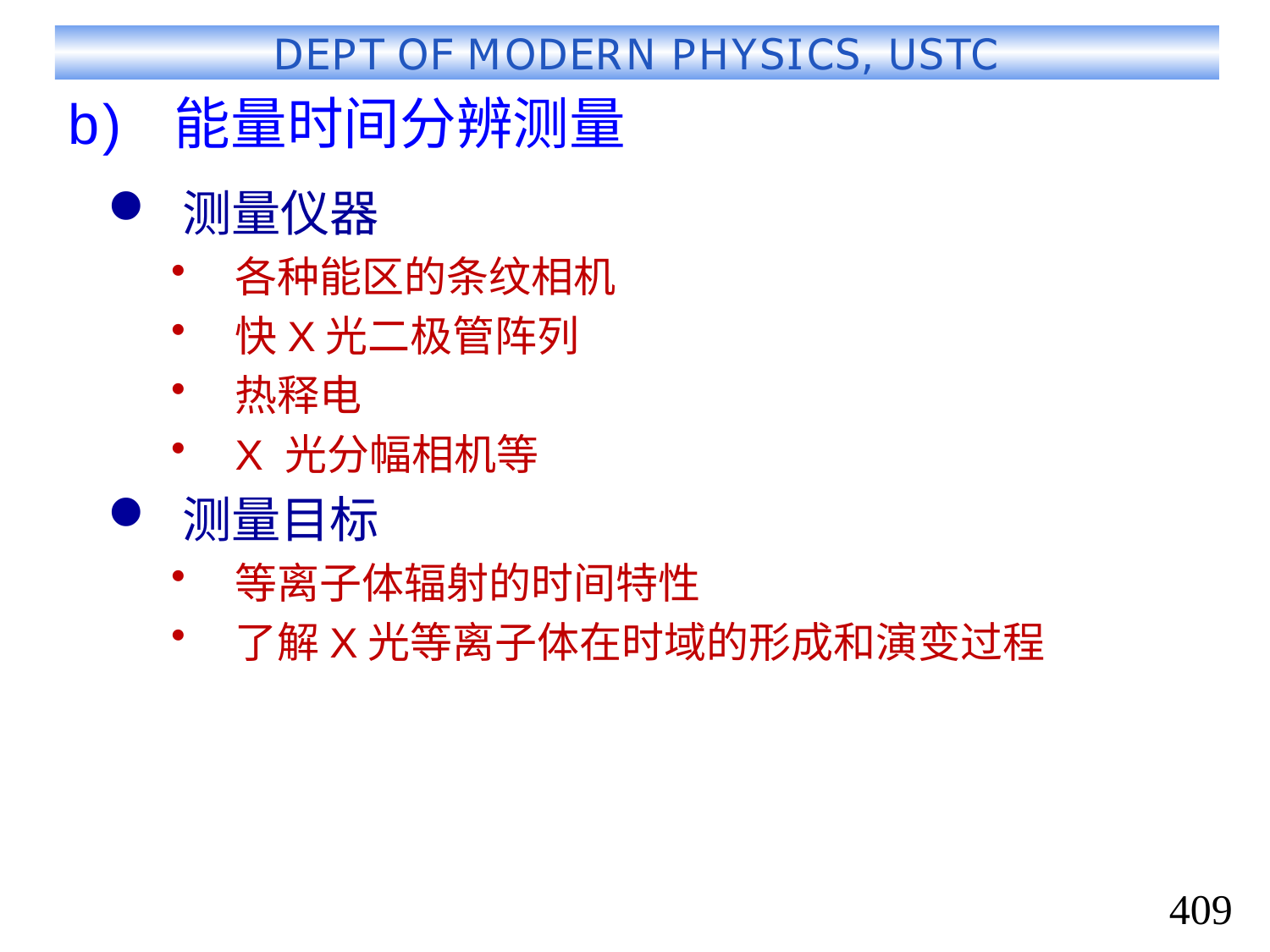

# 能量时间分辨测量
测量仪器
各种能区的条纹相机
快X光二极管阵列
热释电
X 光分幅相机等
测量目标
等离子体辐射的时间特性
了解X光等离子体在时域的形成和演变过程